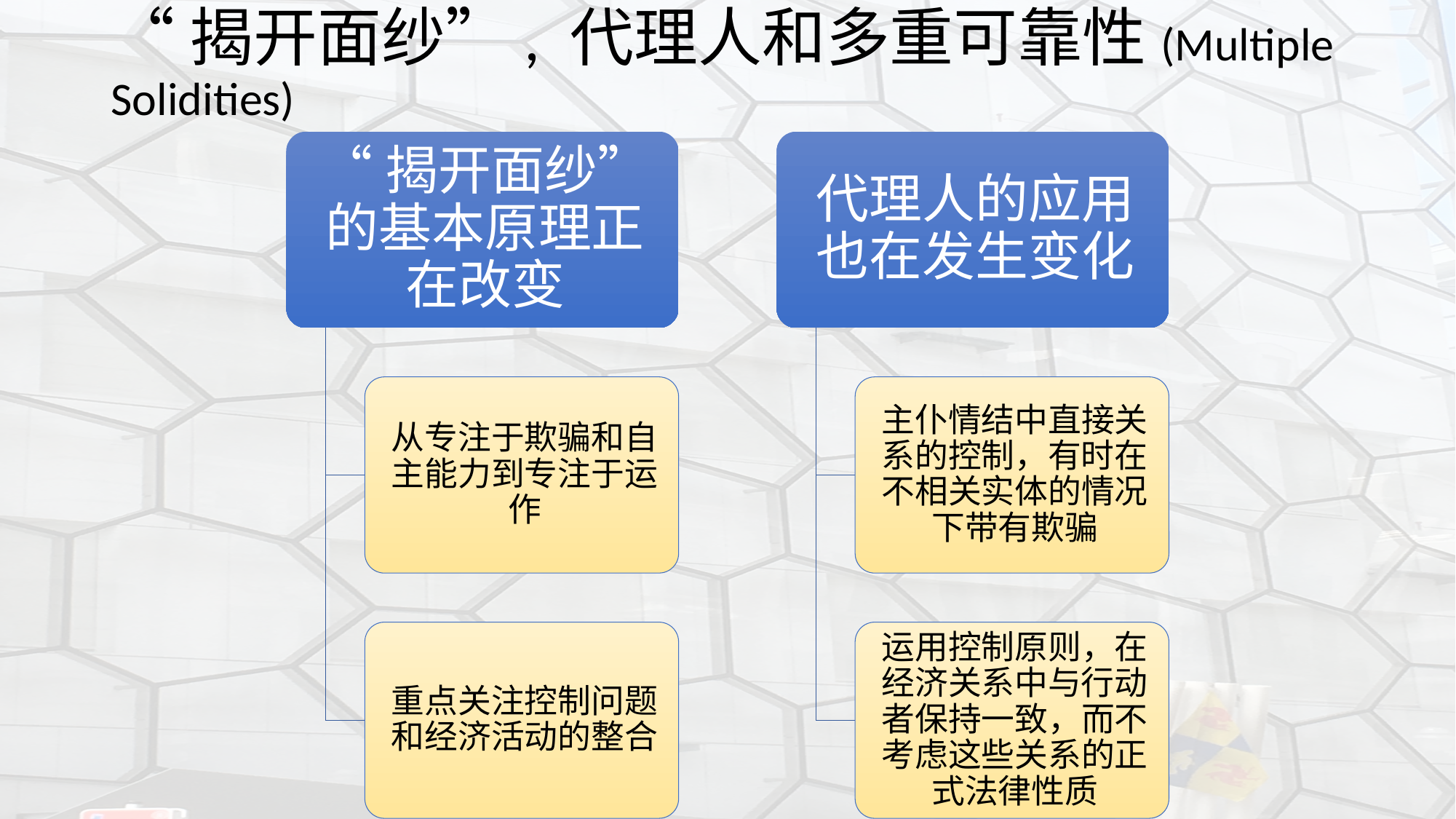

# “揭开面纱”, 代理人和多重可靠性(Multiple Solidities)
“揭开面纱”的基本原理正在改变
从专注于欺骗和自主能力到专注于运作
重点关注控制问题和经济活动的整合
代理人的应用也在发生变化
主仆情结中直接关系的控制，有时在不相关实体的情况下带有欺骗
运用控制原则，在经济关系中与行动者保持一致，而不考虑这些关系的正式法律性质